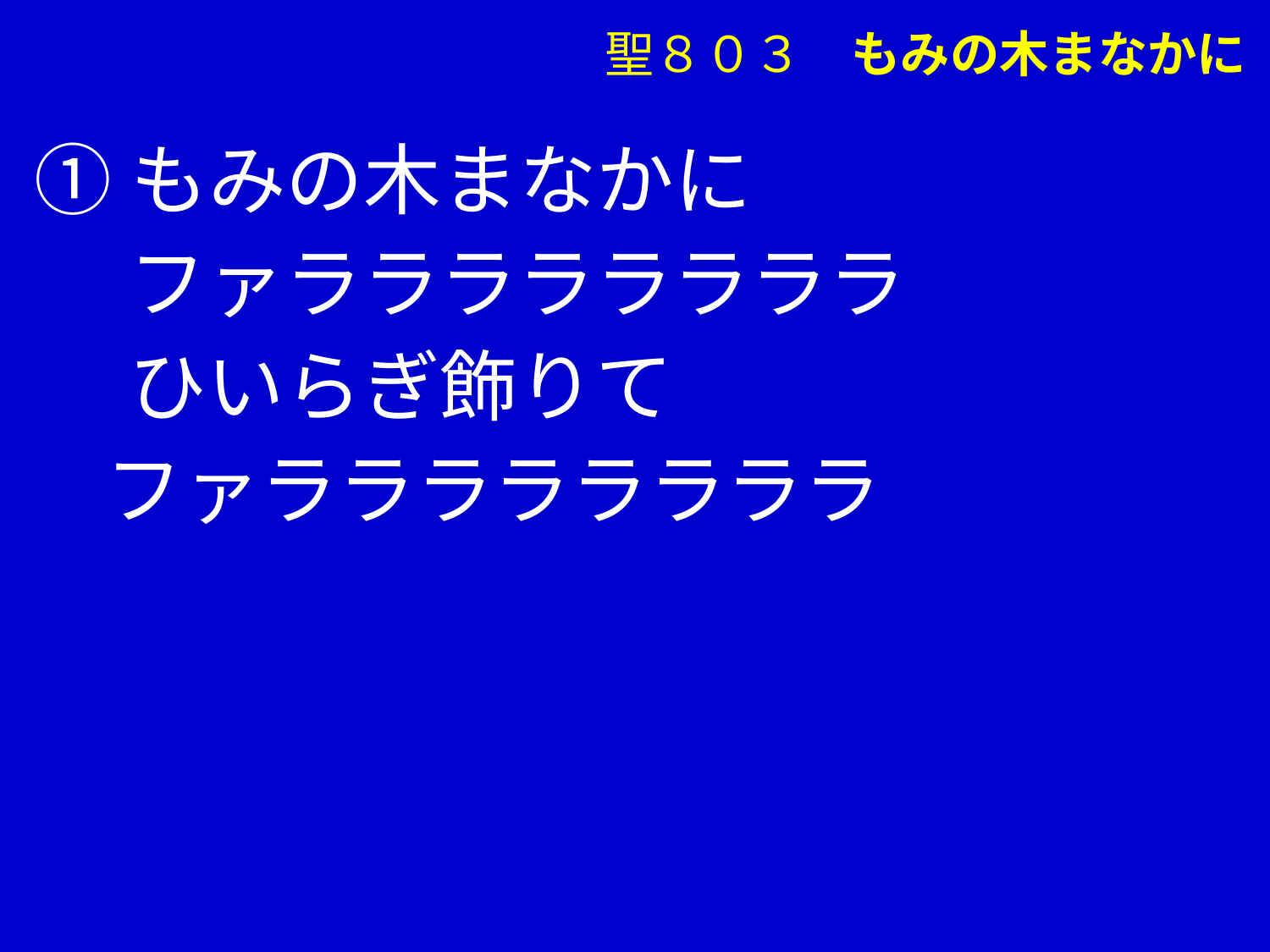

聖８０３　もみの木まなかに
①もみの木まなかに
　 ファララララララララ
　 ひいらぎ飾りて
   ファララララララララ